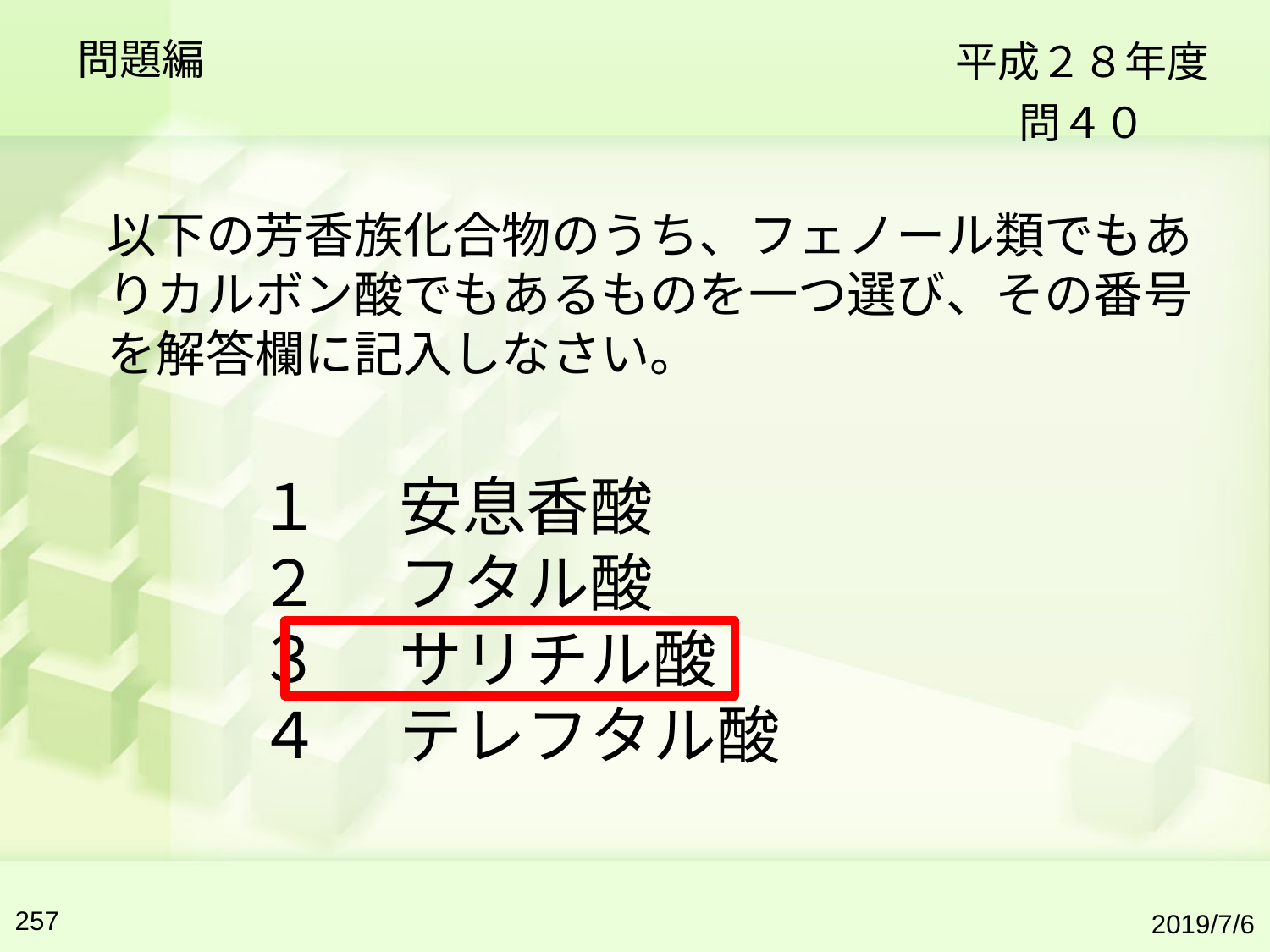

問題編
平成２８年度
問４０
以下の芳香族化合物のうち、フェノール類でもありカルボン酸でもあるものを一つ選び、その番号を解答欄に記入しなさい。
１ 　安息香酸
２ 　フタル酸
３ 　サリチル酸
４ 　テレフタル酸

257
2019/7/6